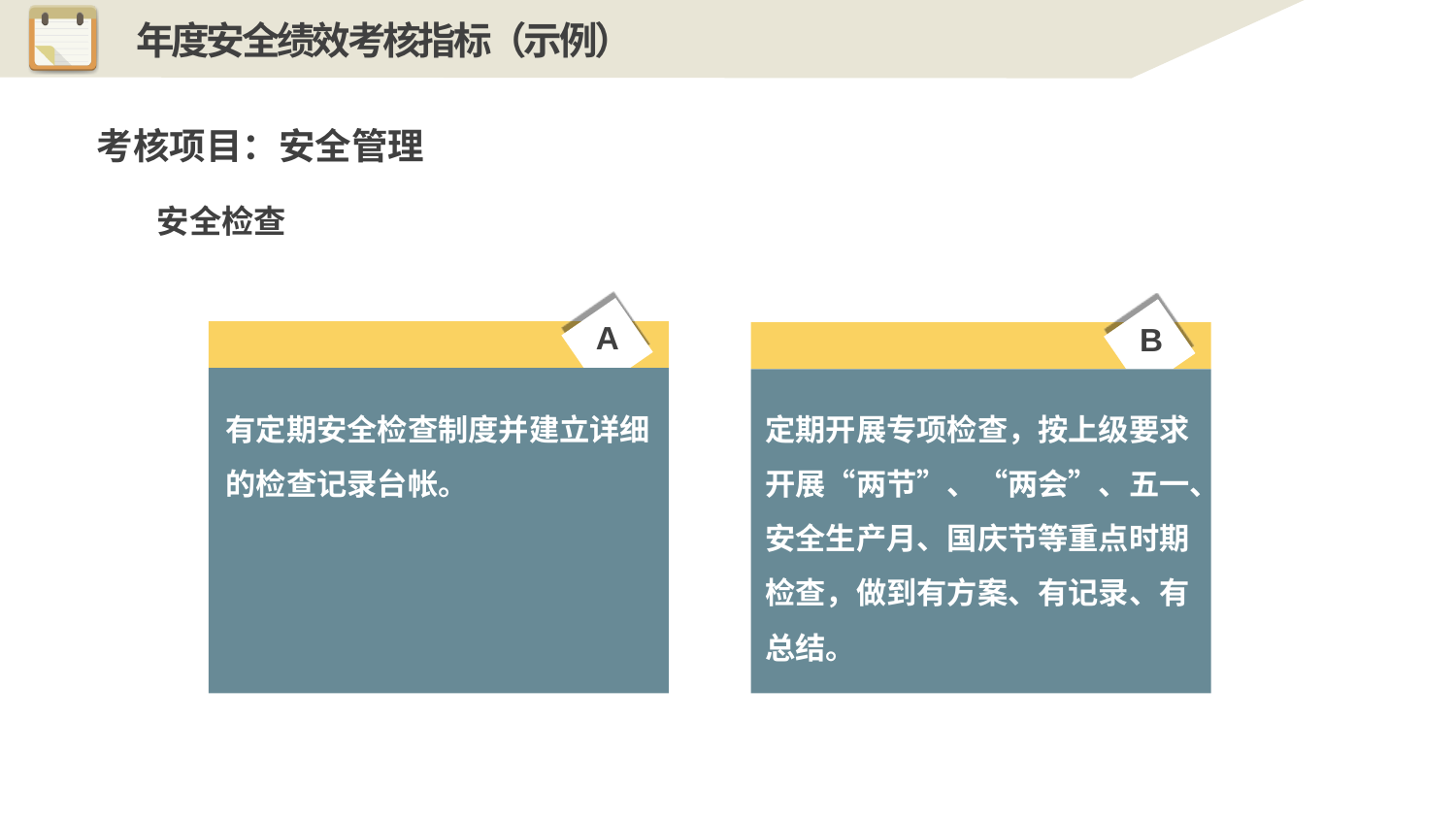

年度安全绩效考核指标（示例）
考核项目：安全管理
安全检查

A
B
有定期安全检查制度并建立详细的检查记录台帐。
定期开展专项检查，按上级要求开展“两节”、“两会”、五一、安全生产月、国庆节等重点时期检查，做到有方案、有记录、有总结。